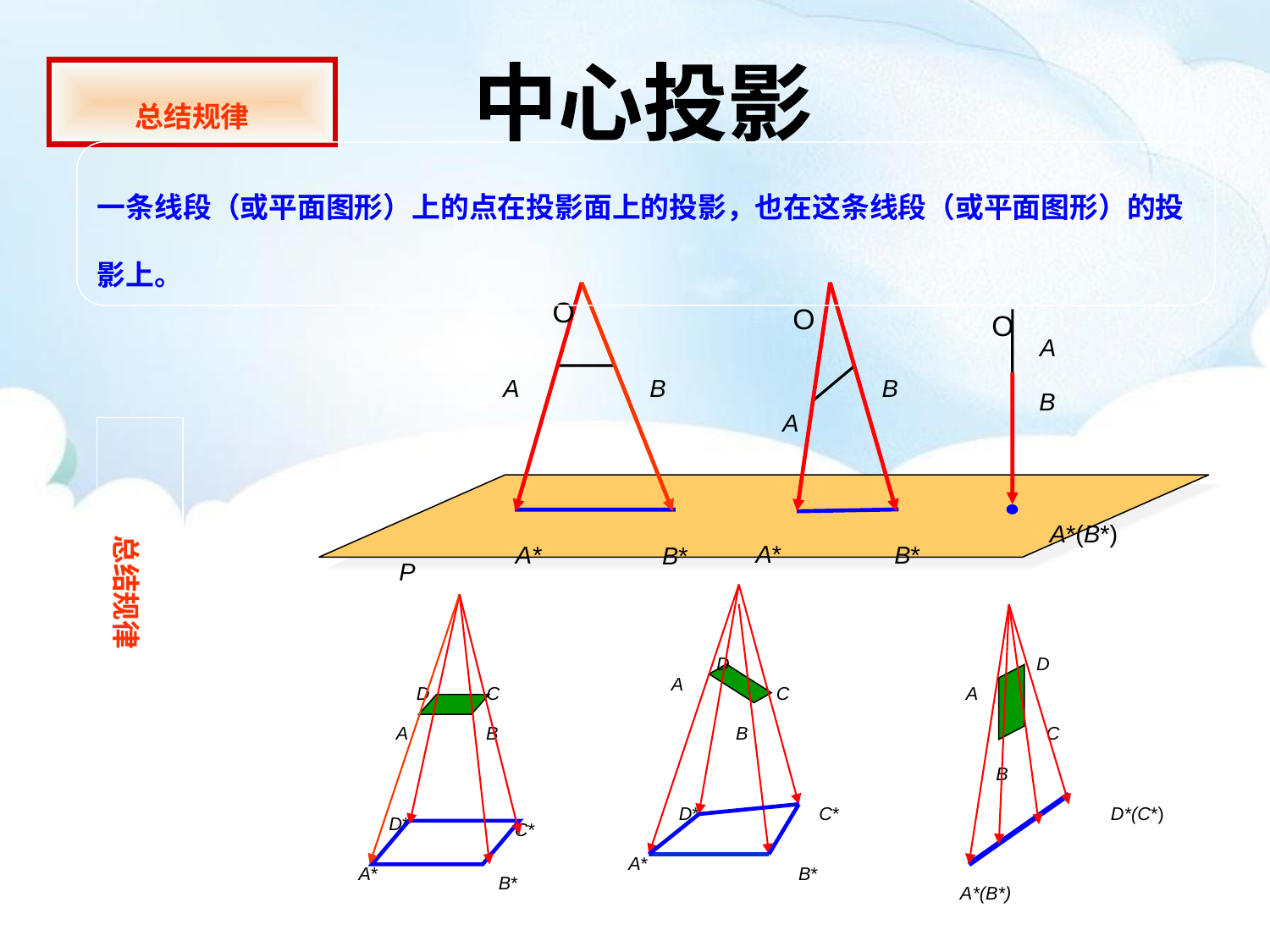

总结规律
中心投影
一条线段（或平面图形）上的点在投影面上的投影，也在这条线段（或平面图形）的投影上。
总结规律
PPT模板：www.1ppt.com/moban/                  PPT素材：www.1ppt.com/sucai/
PPT背景：www.1ppt.com/beijing/                   PPT图表：www.1ppt.com/tubiao/
PPT下载：www.1ppt.com/xiazai/                     PPT教程： www.1ppt.com/powerpoint/
资料下载：www.1ppt.com/ziliao/                   范文下载：www.1ppt.com/fanwen/
试卷下载：www.1ppt.com/shiti/                     教案下载：www.1ppt.com/jiaoan/
PPT论坛：www.1ppt.cn                                     PPT课件：www.1ppt.com/kejian/
语文课件：www.1ppt.com/kejian/yuwen/    数学课件：www.1ppt.com/kejian/shuxue/
英语课件：www.1ppt.com/kejian/yingyu/    美术课件：www.1ppt.com/kejian/meishu/
科学课件：www.1ppt.com/kejian/kexue/     物理课件：www.1ppt.com/kejian/wuli/
化学课件：www.1ppt.com/kejian/huaxue/  生物课件：www.1ppt.com/kejian/shengwu/
地理课件：www.1ppt.com/kejian/dili/          历史课件：www.1ppt.com/kejian/lishi/
O
O
O

A
A
B
B
B
A

A*(B*)

A*
B*

A*
B*

P

D*
A*
B*
C*
D
A
C
B

A*
C*
B*
D*
D
C
A
B

D*(C*)

A*(B*)
D
A
C
B